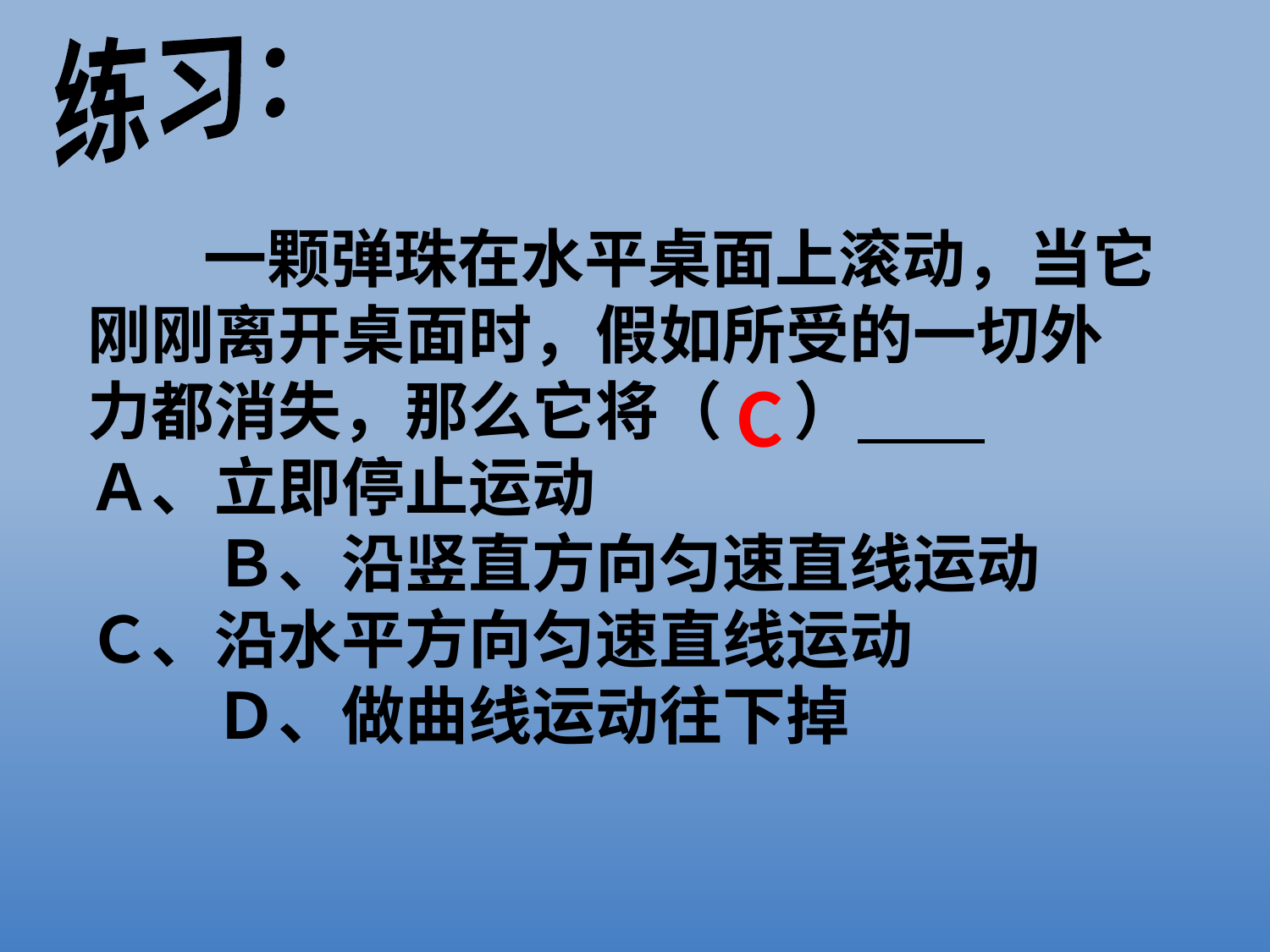

练习：

       一颗弹珠在水平桌面上滚动，当它刚刚离开桌面时，假如所受的一切外力都消失，那么它将（     ）
Ａ、立即停止运动　　　　　　　　　　Ｂ、沿竖直方向匀速直线运动
Ｃ、沿水平方向匀速直线运动　　　　　Ｄ、做曲线运动往下掉
C